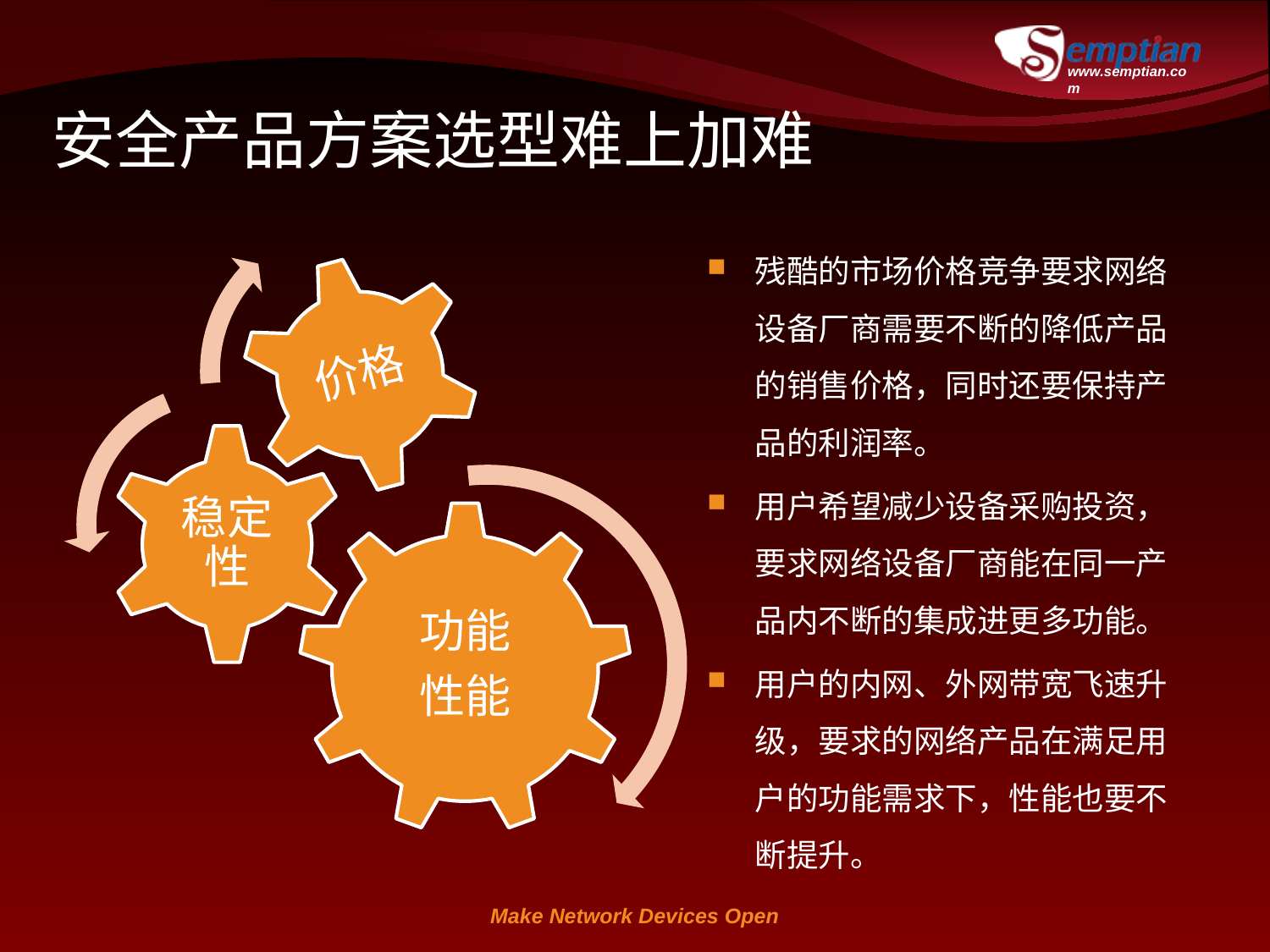

# 安全产品方案选型难上加难
功能
性能
稳定性
价格
残酷的市场价格竞争要求网络设备厂商需要不断的降低产品的销售价格，同时还要保持产品的利润率。
用户希望减少设备采购投资，要求网络设备厂商能在同一产品内不断的集成进更多功能。
用户的内网、外网带宽飞速升级，要求的网络产品在满足用户的功能需求下，性能也要不断提升。